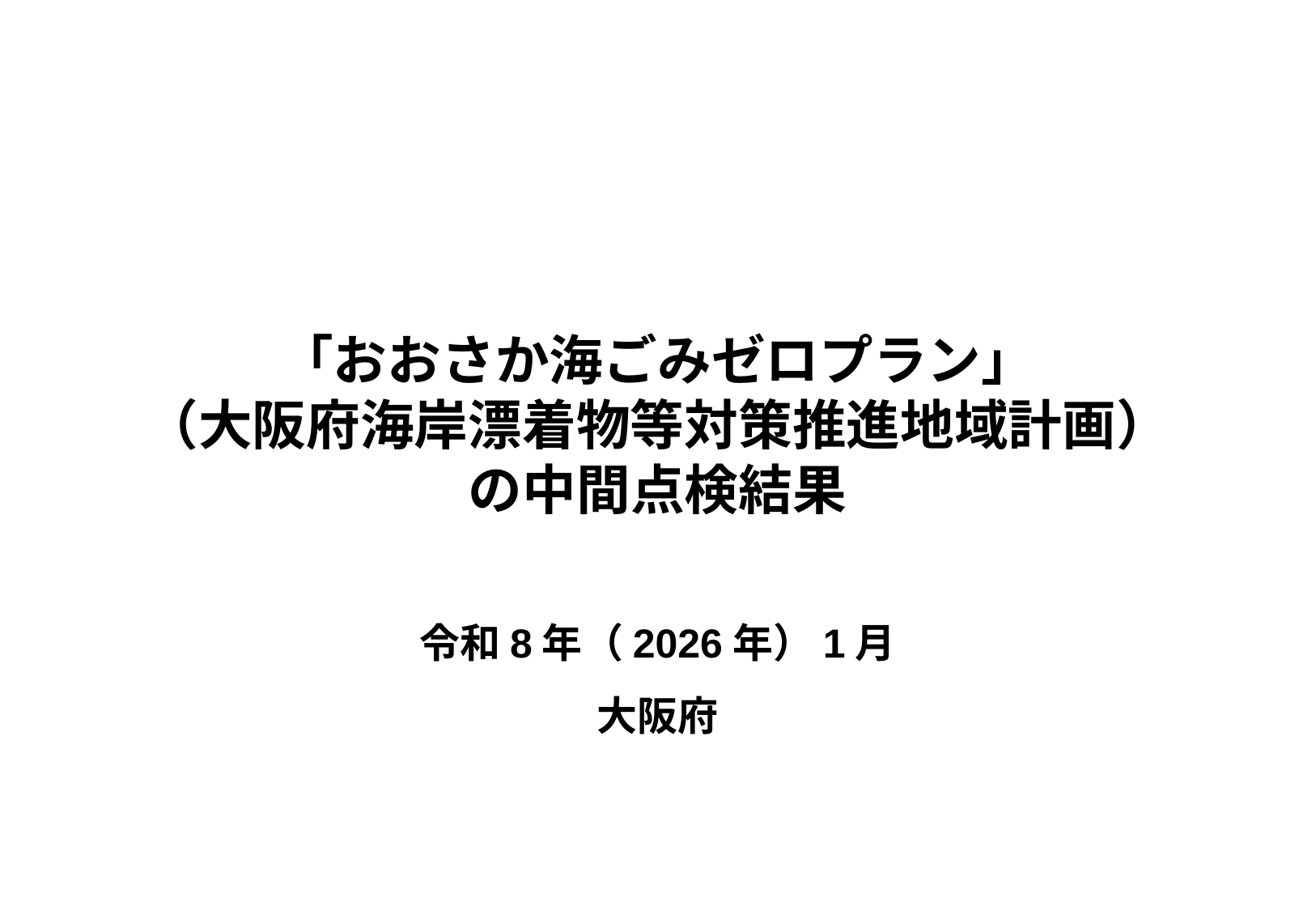

# 「おおさか海ごみゼロプラン」 （大阪府海岸漂着物等対策推進地域計画） の中間点検結果
令和8年（2026年）1月
大阪府